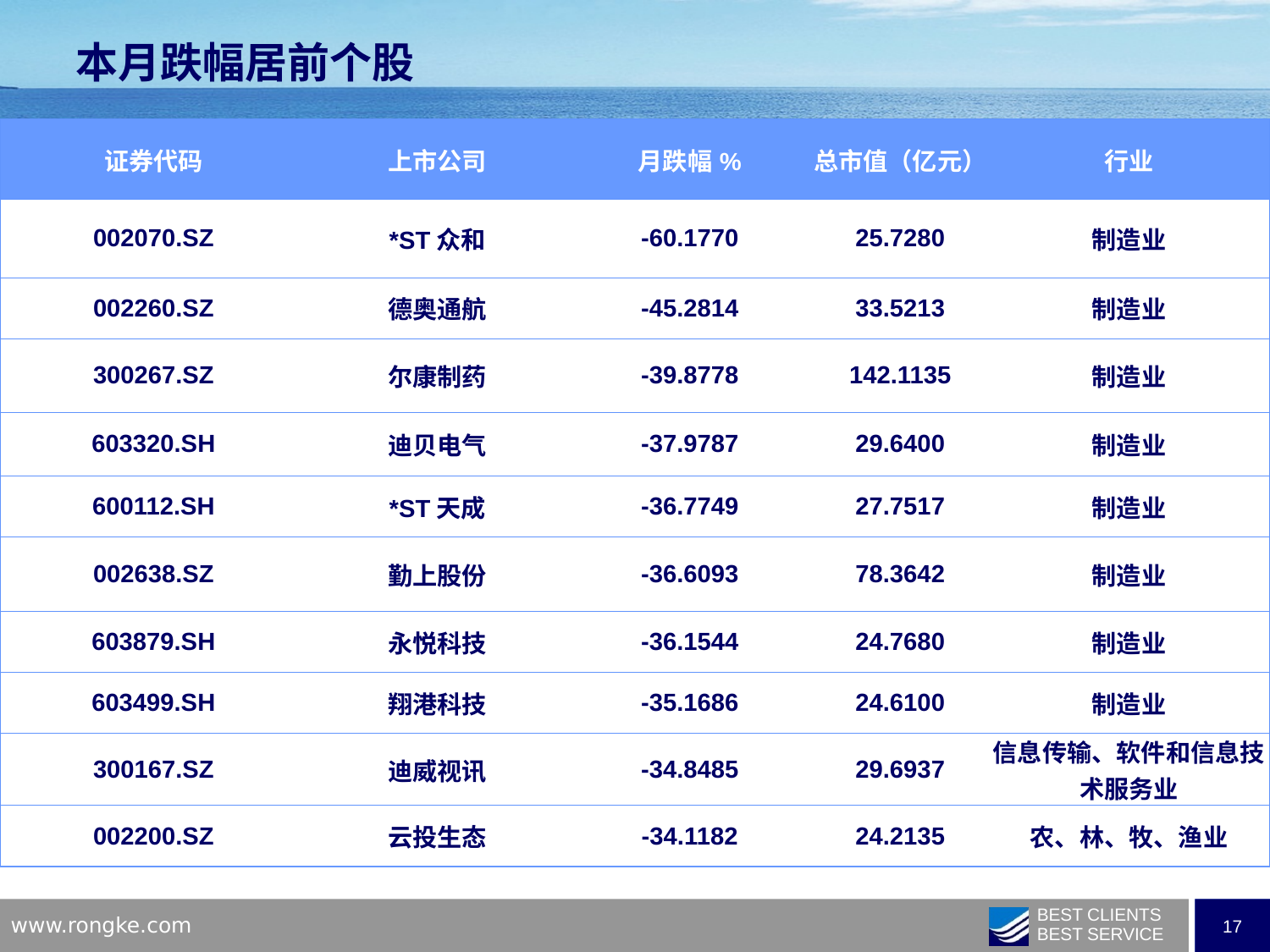

本月跌幅居前个股
| 证券代码 | 上市公司 | 月跌幅% | 总市值（亿元） | 行业 |
| --- | --- | --- | --- | --- |
| 002070.SZ | \*ST众和 | -60.1770 | 25.7280 | 制造业 |
| 002260.SZ | 德奥通航 | -45.2814 | 33.5213 | 制造业 |
| 300267.SZ | 尔康制药 | -39.8778 | 142.1135 | 制造业 |
| 603320.SH | 迪贝电气 | -37.9787 | 29.6400 | 制造业 |
| 600112.SH | \*ST天成 | -36.7749 | 27.7517 | 制造业 |
| 002638.SZ | 勤上股份 | -36.6093 | 78.3642 | 制造业 |
| 603879.SH | 永悦科技 | -36.1544 | 24.7680 | 制造业 |
| 603499.SH | 翔港科技 | -35.1686 | 24.6100 | 制造业 |
| 300167.SZ | 迪威视讯 | -34.8485 | 29.6937 | 信息传输、软件和信息技术服务业 |
| 002200.SZ | 云投生态 | -34.1182 | 24.2135 | 农、林、牧、渔业 |
|  |  |  |  |  |